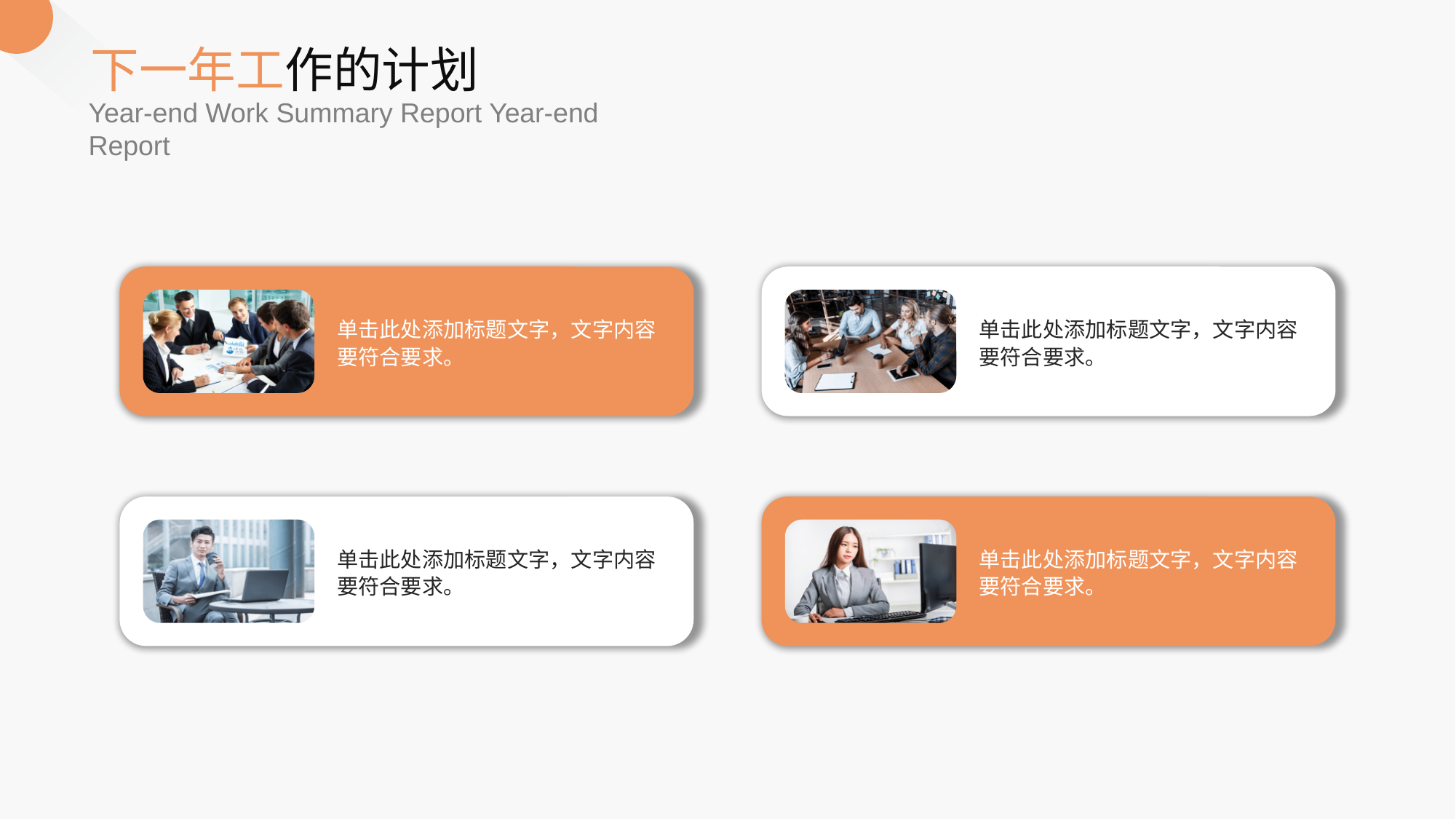

下一年工作的计划
Year-end Work Summary Report Year-end Report

单击此处添加标题文字，文字内容要符合要求。

单击此处添加标题文字，文字内容要符合要求。

单击此处添加标题文字，文字内容要符合要求。

单击此处添加标题文字，文字内容要符合要求。